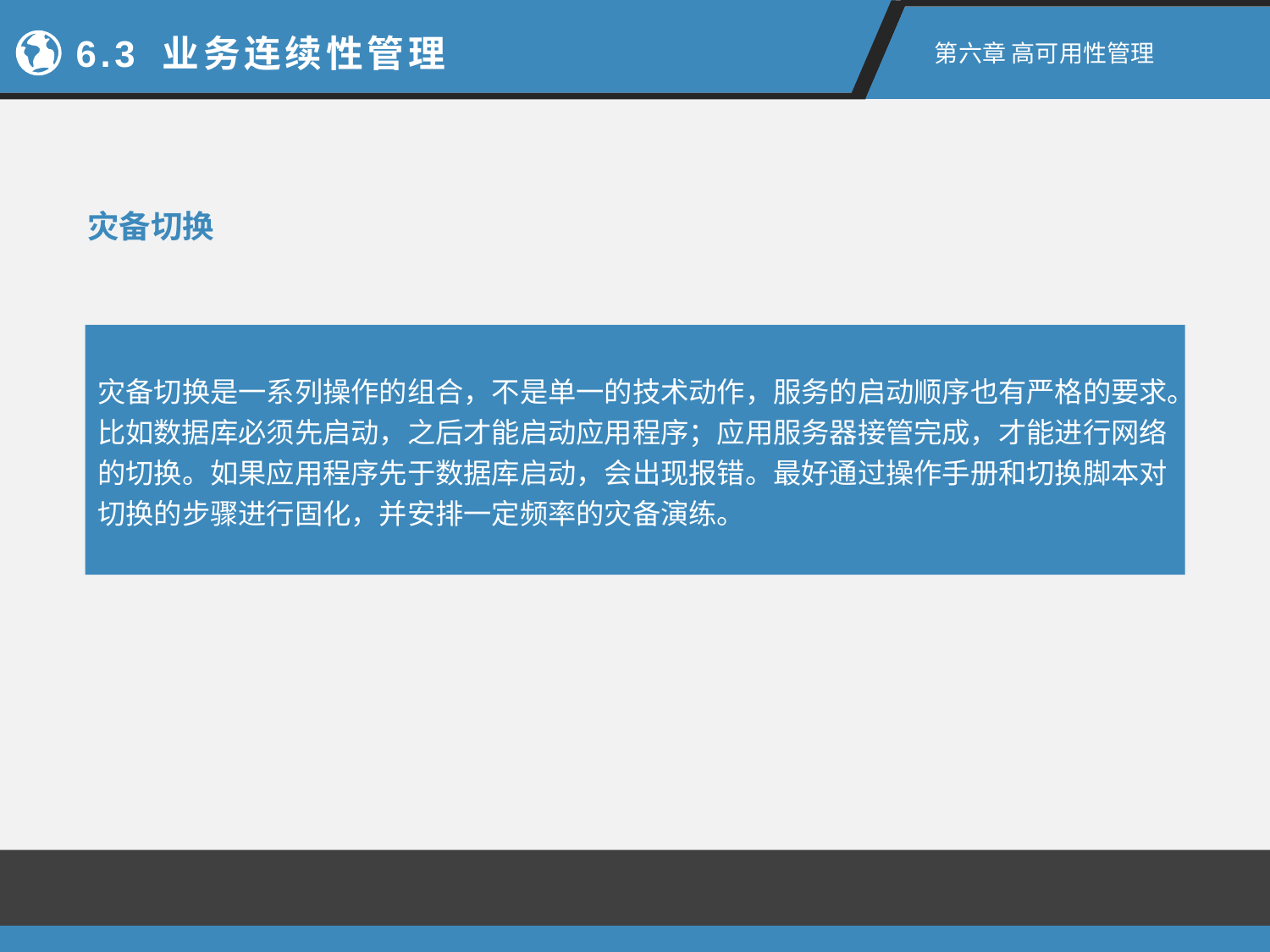

6.3 业务连续性管理

第六章 高可用性管理
灾备切换
灾备切换是一系列操作的组合，不是单一的技术动作，服务的启动顺序也有严格的要求。比如数据库必须先启动，之后才能启动应用程序；应用服务器接管完成，才能进行网络的切换。如果应用程序先于数据库启动，会出现报错。最好通过操作手册和切换脚本对切换的步骤进行固化，并安排一定频率的灾备演练。